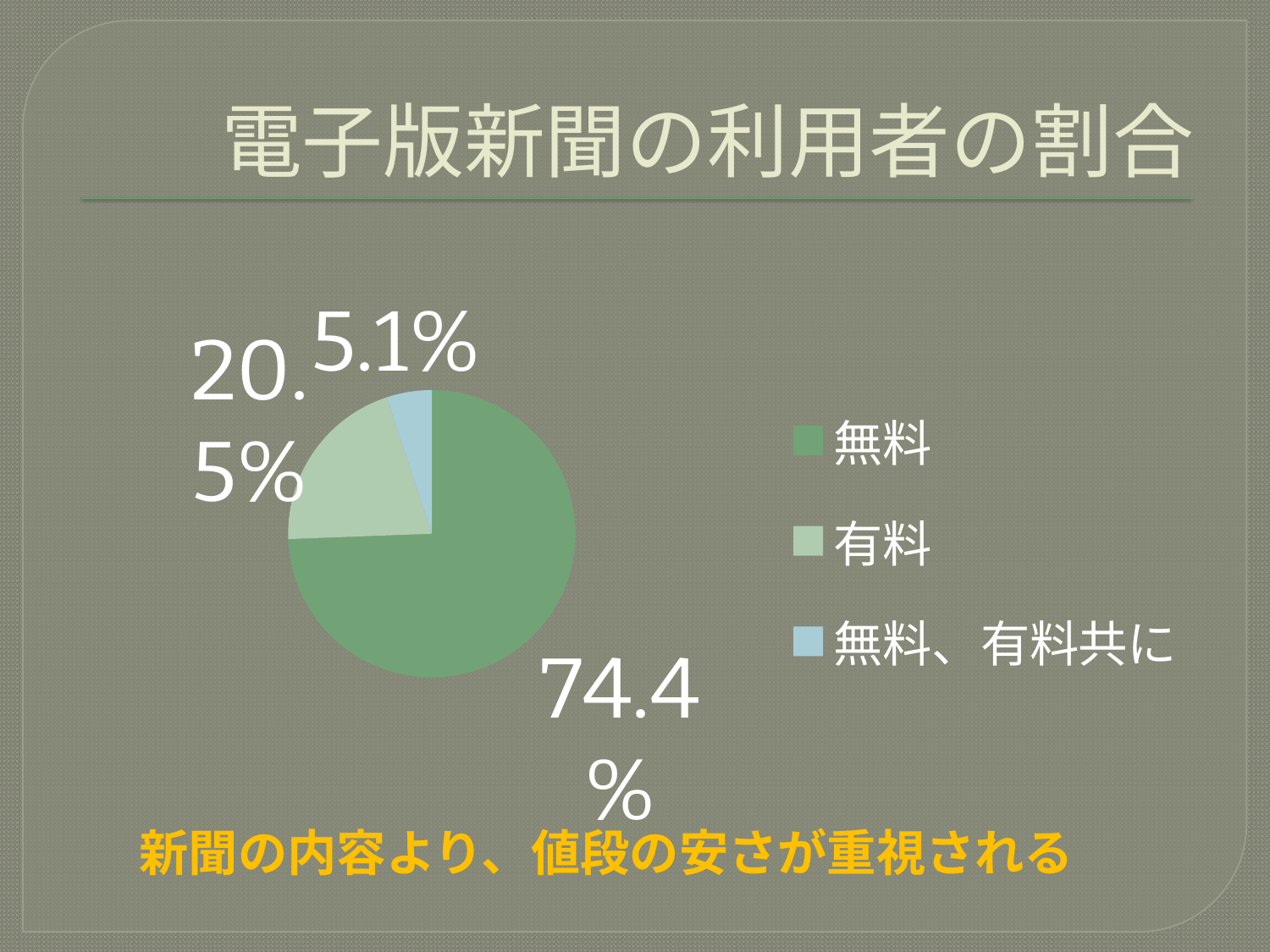

# 電子版新聞の利用者の割合

### Chart

| Category |  |
|---|---|
| 無料 | 0.744 |
| 有料 | 0.205 |
| 無料、有料共に | 0.051 |
新聞の内容より、値段の安さが重視される